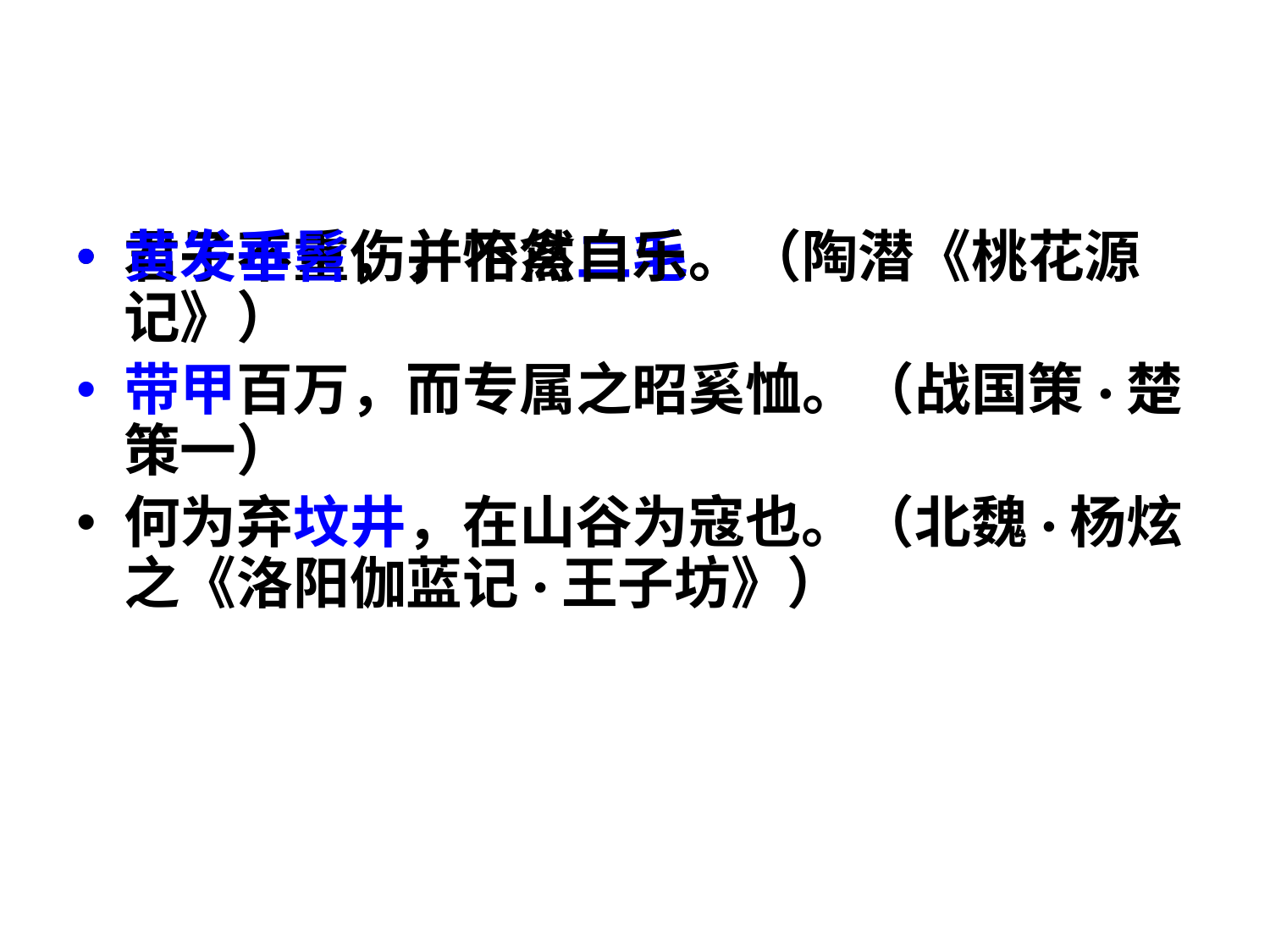

#
君子不重伤，不禽二毛。
黄发垂髫，并怡然自乐。（陶潜《桃花源记》）
带甲百万，而专属之昭奚恤。（战国策·楚策一）
何为弃坟井，在山谷为寇也。（北魏·杨炫之《洛阳伽蓝记·王子坊》）